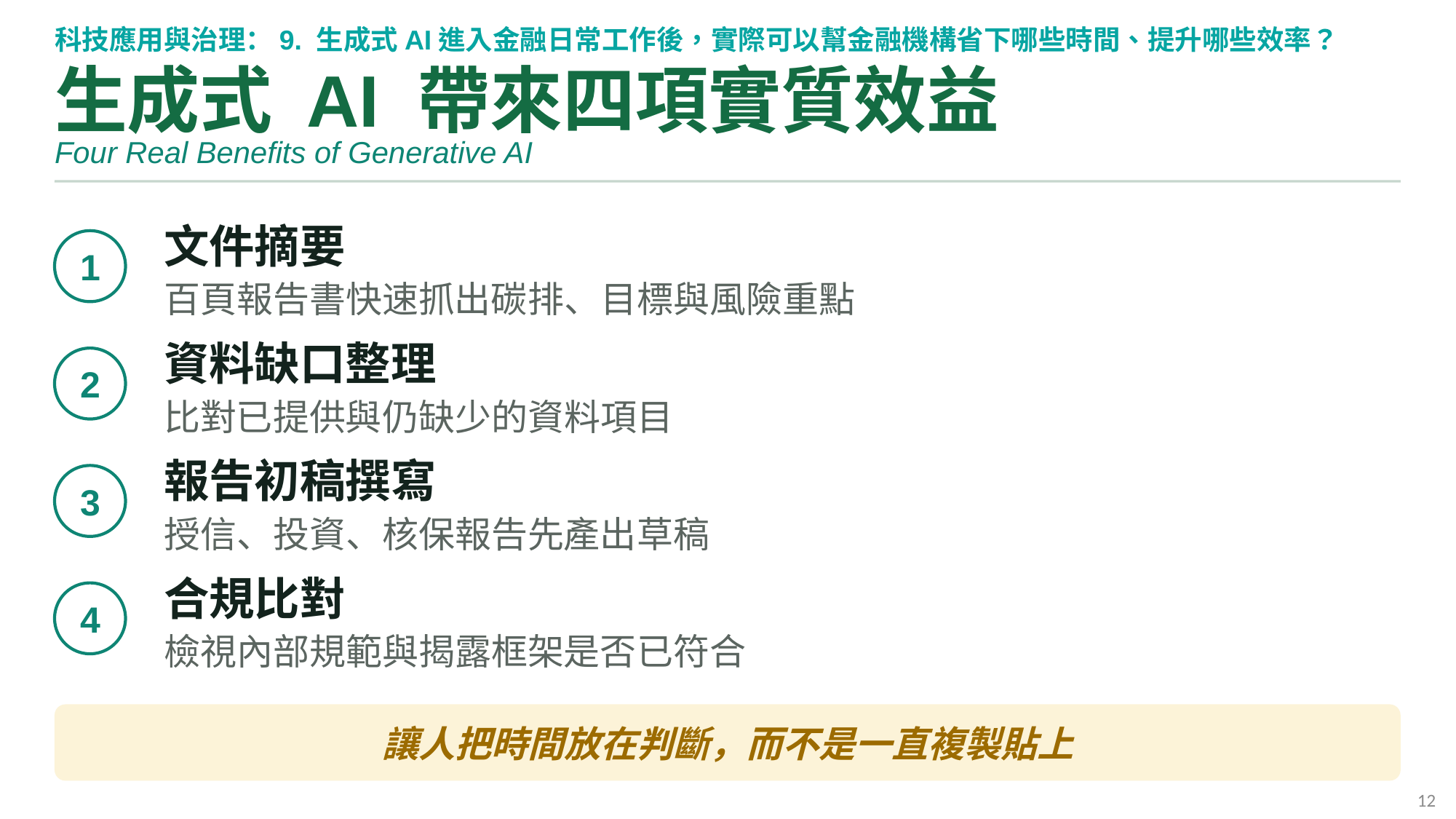

科技應用與治理：9. 生成式AI進入金融日常工作後，實際可以幫金融機構省下哪些時間、提升哪些效率？
生成式 AI 帶來四項實質效益
Four Real Benefits of Generative AI

文件摘要
百頁報告書快速抓出碳排、目標與風險重點

1
資料缺口整理
比對已提供與仍缺少的資料項目

2
報告初稿撰寫
授信、投資、核保報告先產出草稿

3
合規比對
檢視內部規範與揭露框架是否已符合

4

讓人把時間放在判斷，而不是一直複製貼上
12